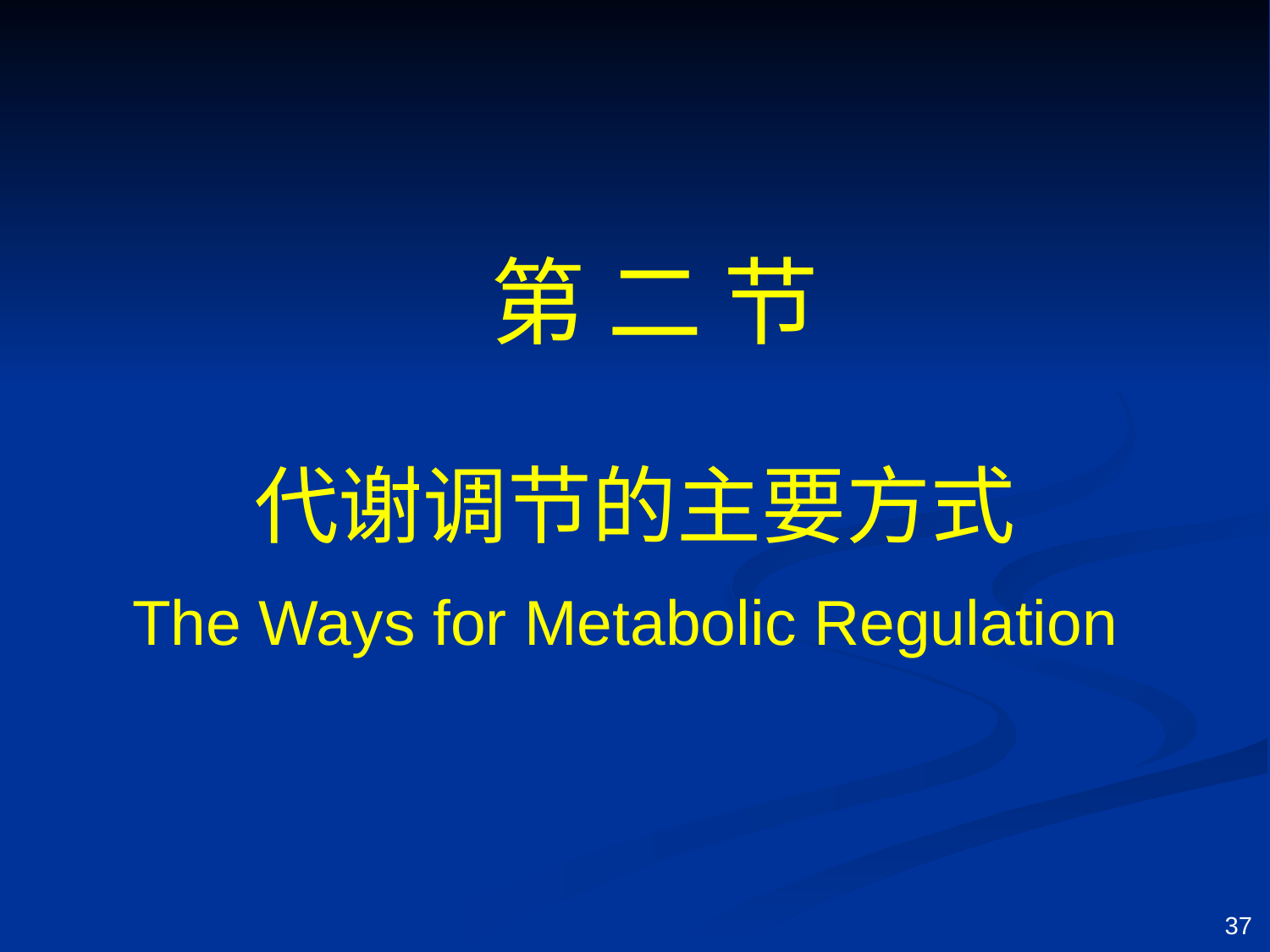

第 二 节
代谢调节的主要方式
The Ways for Metabolic Regulation
37